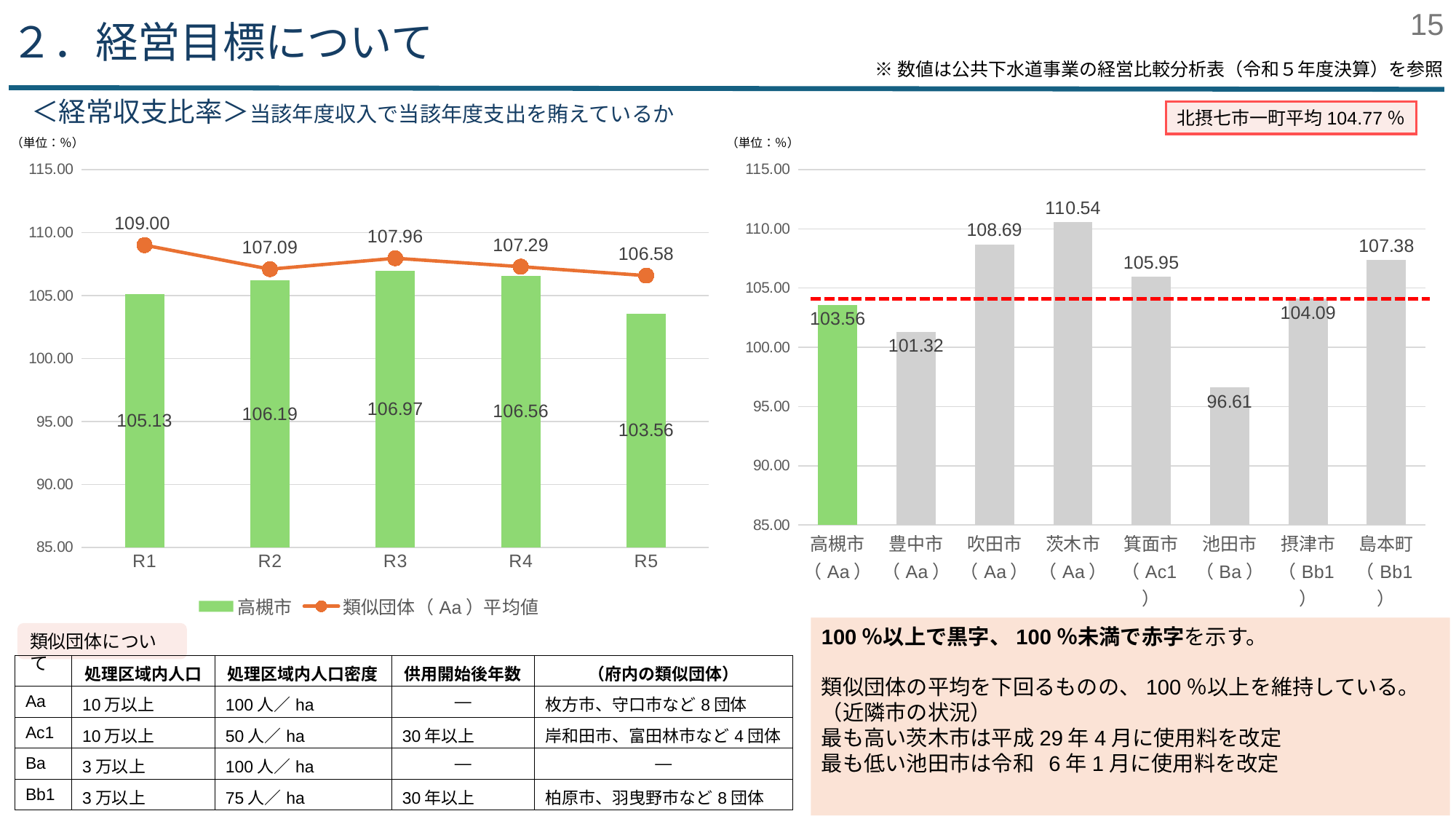

15
２．経営目標について
※数値は公共下水道事業の経営比較分析表（令和５年度決算）を参照
＜経常収支比率＞当該年度収入で当該年度支出を賄えているか
北摂七市一町平均104.77％
（単位：％）
（単位：％）

### Chart

| Category | 高槻市 | 類似団体（Aa）平均値 |
|---|---|---|
| R1 | 105.13 | 109.0 |
| R2 | 106.19 | 107.09 |
| R3 | 106.97 | 107.96 |
| R4 | 106.56 | 107.29 |
| R5 | 103.56 | 106.58 |

### Chart

| Category | R5 |
|---|---|
| 高槻市
（Aa） | 103.56 |
| 豊中市
（Aa） | 101.32 |
| 吹田市
（Aa） | 108.69 |
| 茨木市
（Aa） | 110.54 |
| 箕面市
（Ac1） | 105.95 |
| 池田市
（Ba） | 96.61 |
| 摂津市
（Bb1） | 104.09 |
| 島本町
（Bb1） | 107.38 |
100％以上で黒字、100％未満で赤字を示す。

類似団体の平均を下回るものの、100％以上を維持している。
（近隣市の状況）
最も高い茨木市は平成29年4月に使用料を改定
最も低い池田市は令和  6年1月に使用料を改定
類似団体について
|  | 処理区域内人口 | 処理区域内人口密度 | 供用開始後年数 | （府内の類似団体） |
| --- | --- | --- | --- | --- |
| Aa | 10万以上 | 100人／ha | ― | 枚方市、守口市など8団体 |
| Ac1 | 10万以上 | 50人／ha | 30年以上 | 岸和田市、富田林市など4団体 |
| Ba | 3万以上 | 100人／ha | ― | ― |
| Bb1 | 3万以上 | 75人／ha | 30年以上 | 柏原市、羽曳野市など8団体 |